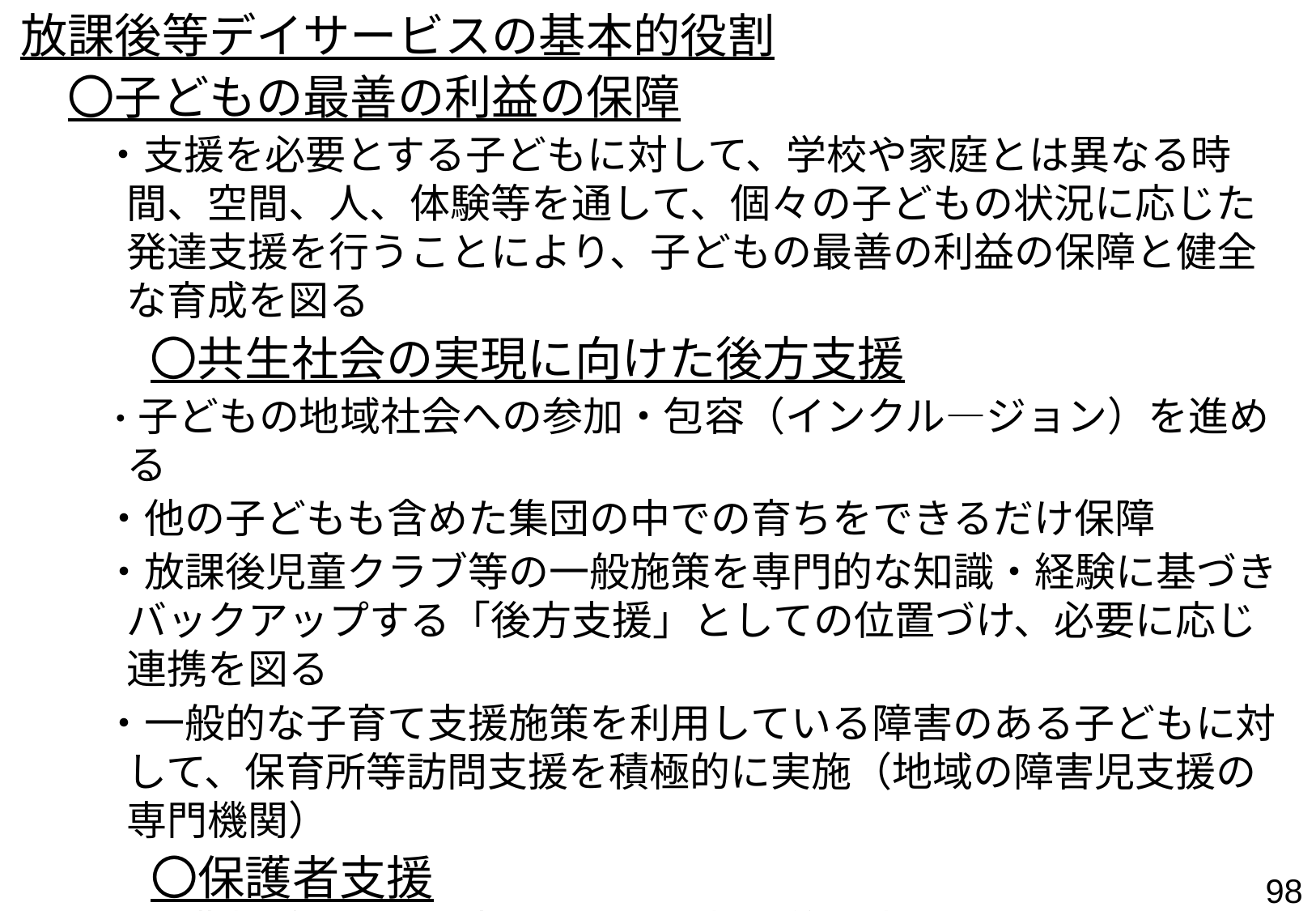

放課後等デイサービスの基本的役割
　〇子どもの最善の利益の保障
・支援を必要とする子どもに対して、学校や家庭とは異なる時間、空間、人、体験等を通して、個々の子どもの状況に応じた発達支援を行うことにより、子どもの最善の利益の保障と健全な育成を図る
　〇共生社会の実現に向けた後方支援
・子どもの地域社会への参加・包容（インクル―ジョン）を進める
・他の子どもも含めた集団の中での育ちをできるだけ保障
・放課後児童クラブ等の一般施策を専門的な知識・経験に基づきバックアップする「後方支援」としての位置づけ、必要に応じ連携を図る
・一般的な子育て支援施策を利用している障害のある子どもに対して、保育所等訪問支援を積極的に実施（地域の障害児支援の専門機関）
　〇保護者支援
・保護者が子どもを育てることを社会的に支援する側面
  ① 子どもの育ちを支える力をつけられる支援、② 子育ての悩み等に対する相談、③ 保護者の時間を保障する、ケアを一時的に代行する支援（レスパイト）、保護者が子どもに向き合うゆとりと自信を回復

98